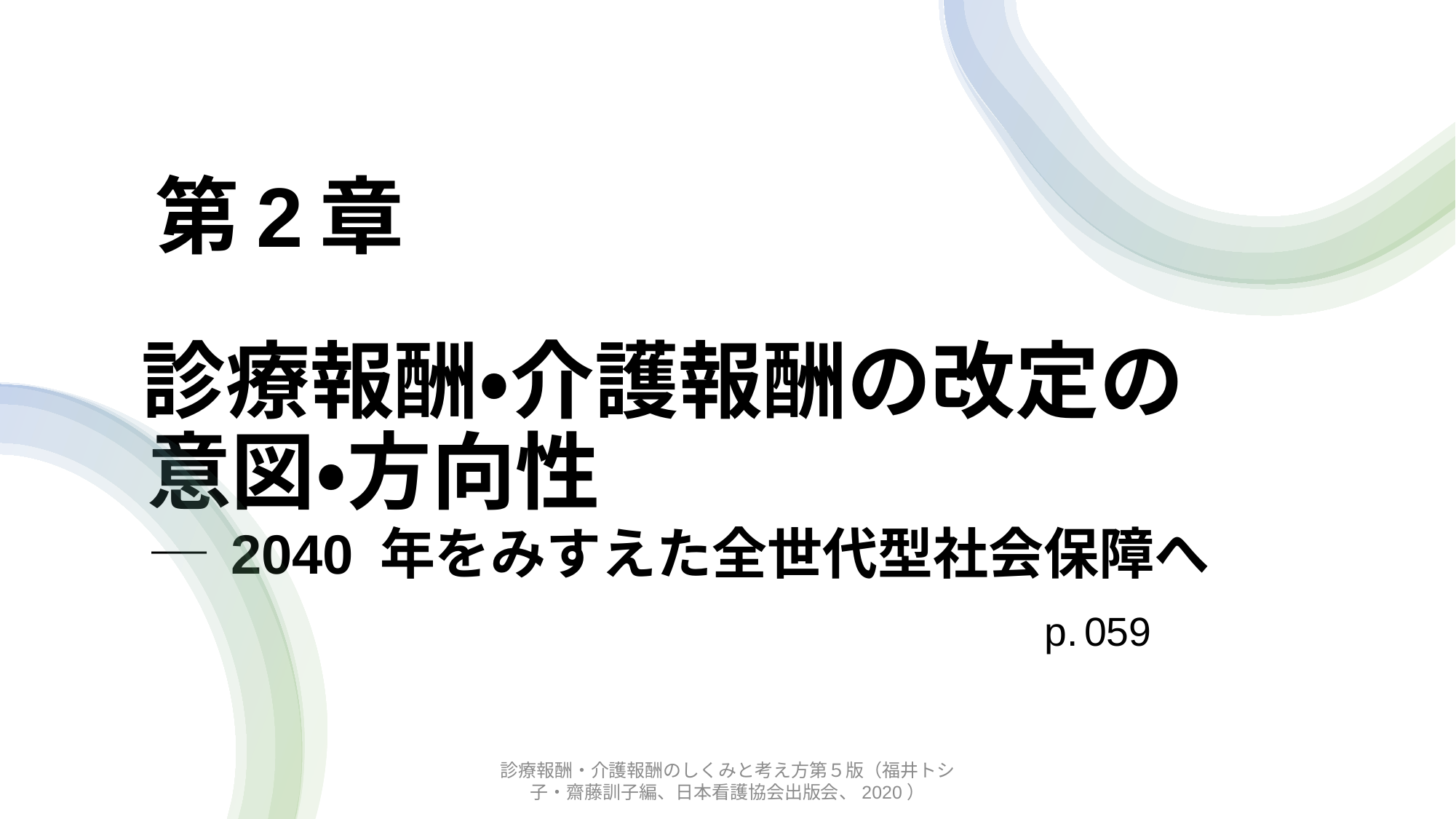

# 第2章 診療報酬・介護報酬の改定の 意図・方向性 ─ 2040 年をみすえた全世代型社会保障へ 　　　　　　　　　                     p. 059

診療報酬・介護報酬のしくみと考え方第５版（福井トシ子・齋藤訓子編、日本看護協会出版会、2020）